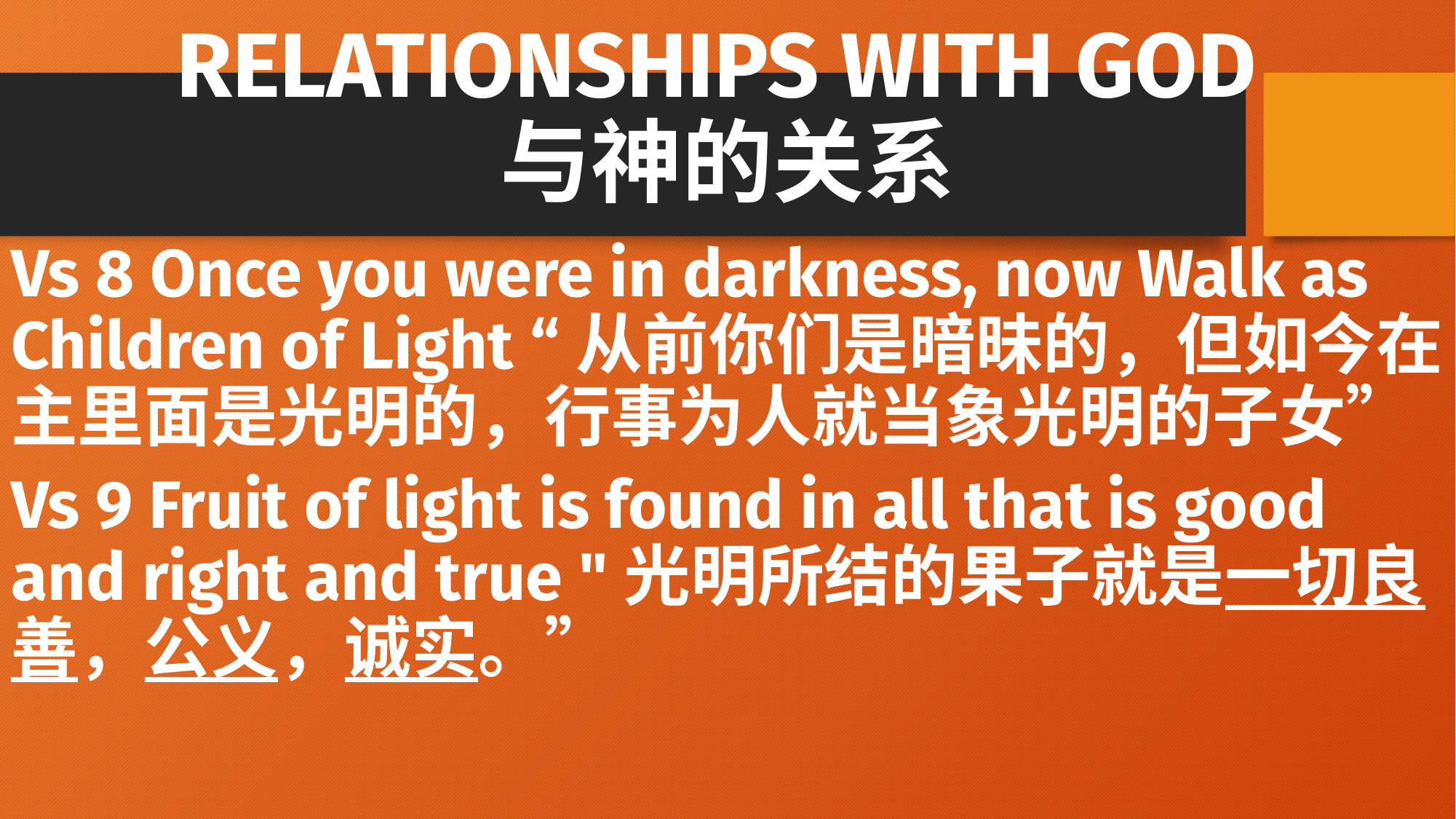

# RELATIONSHIPS WITH GOD 与神的关系
Vs 8 Once you were in darkness, now Walk as Children of Light “从前你们是暗昧的，但如今在主里面是光明的，行事为人就当象光明的子女”
Vs 9 Fruit of light is found in all that is good and right and true "光明所结的果子就是一切良善，公义，诚实。”